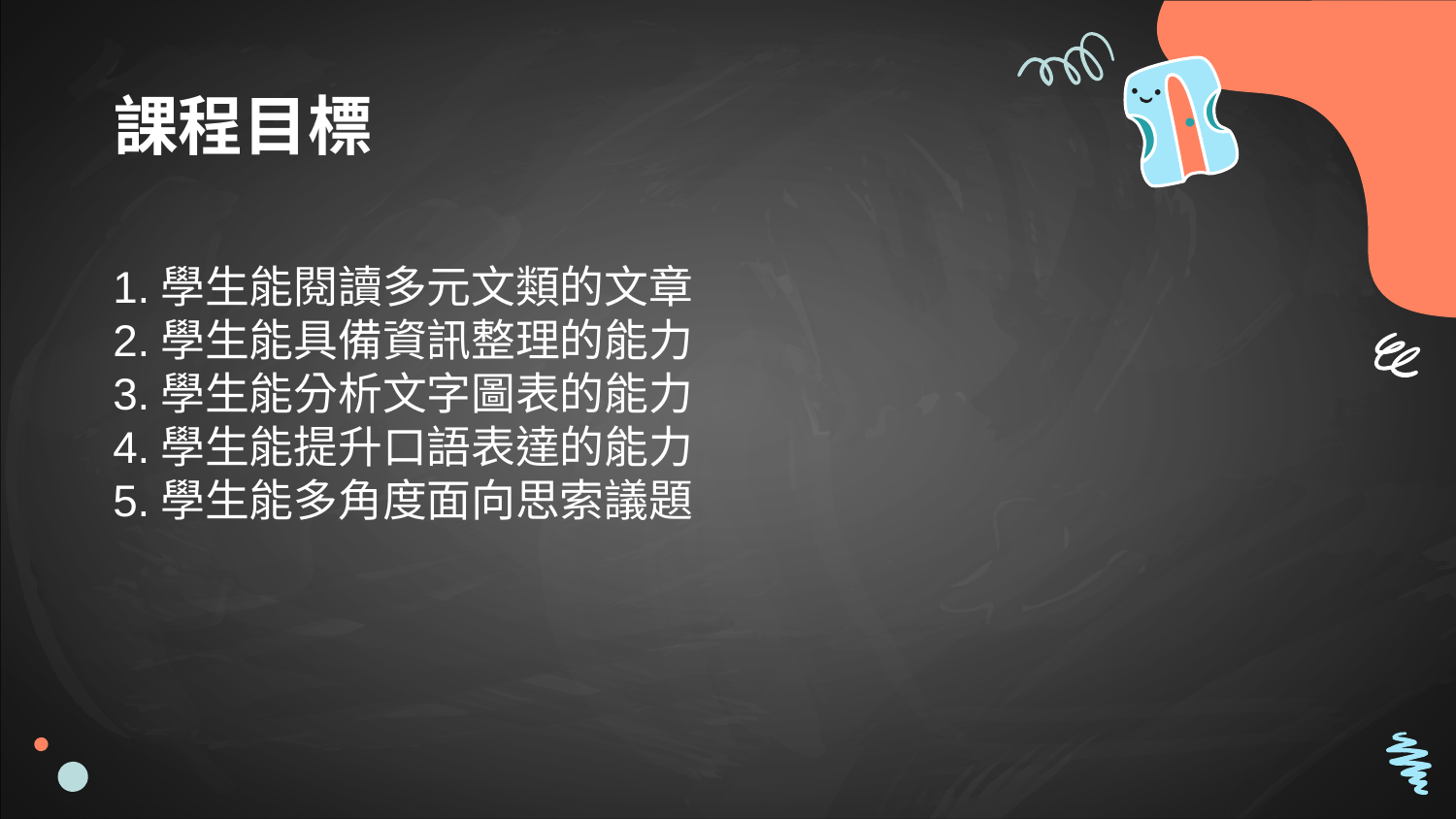

# 課程目標

1.學生能閱讀多元文類的文章
2.學生能具備資訊整理的能力
3.學生能分析文字圖表的能力
4.學生能提升口語表達的能力
5.學生能多角度面向思索議題